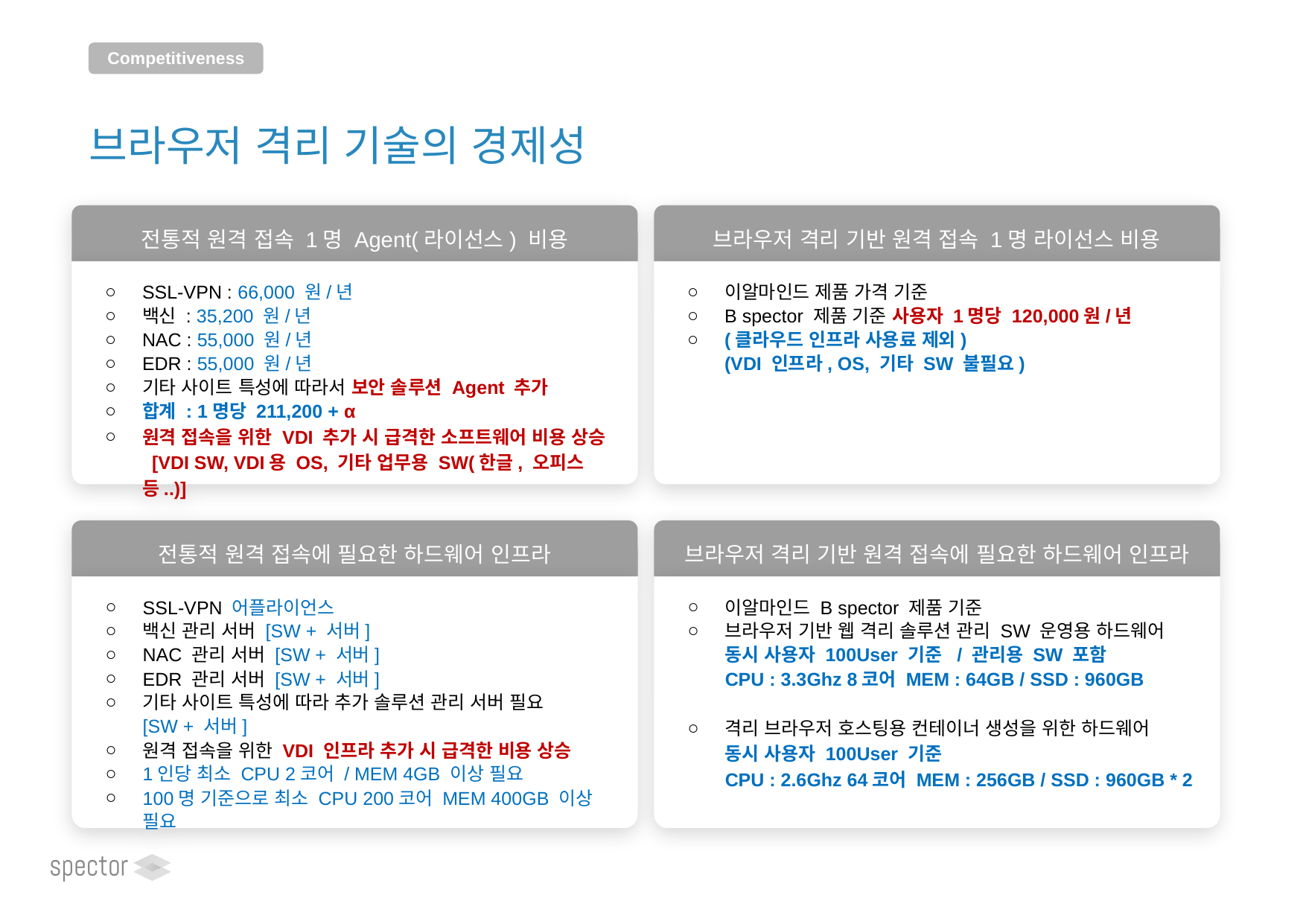

Competitiveness

브라우저 격리 기술의 경제성
전통적 원격 접속 1명 Agent(라이선스) 비용
브라우저 격리 기반 원격 접속 1명 라이선스 비용
SSL-VPN : 66,000 원/년
백신 : 35,200 원/년
NAC : 55,000 원/년
EDR : 55,000 원/년
기타 사이트 특성에 따라서 보안 솔루션 Agent 추가
합계 : 1명당 211,200 + α
원격 접속을 위한 VDI 추가 시 급격한 소프트웨어 비용 상승
 [VDI SW, VDI용 OS, 기타 업무용 SW(한글, 오피스 등..)]
이알마인드 제품 가격 기준
B spector 제품 기준 사용자 1명당 120,000원/년
(클라우드 인프라 사용료 제외)
(VDI 인프라, OS, 기타 SW 불필요)
전통적 원격 접속에 필요한 하드웨어 인프라
브라우저 격리 기반 원격 접속에 필요한 하드웨어 인프라
SSL-VPN 어플라이언스
백신 관리 서버 [SW + 서버]
NAC 관리 서버 [SW + 서버]
EDR 관리 서버 [SW + 서버]
기타 사이트 특성에 따라 추가 솔루션 관리 서버 필요
[SW + 서버]
원격 접속을 위한 VDI 인프라 추가 시 급격한 비용 상승
1인당 최소 CPU 2코어 / MEM 4GB 이상 필요
100명 기준으로 최소 CPU 200코어 MEM 400GB 이상 필요
이알마인드 B spector 제품 기준
브라우저 기반 웹 격리 솔루션 관리 SW 운영용 하드웨어
동시 사용자 100User 기준  / 관리용 SW 포함
CPU : 3.3Ghz 8코어 MEM : 64GB / SSD : 960GB
격리 브라우저 호스팅용 컨테이너 생성을 위한 하드웨어
동시 사용자 100User 기준
CPU : 2.6Ghz 64코어 MEM : 256GB / SSD : 960GB * 2